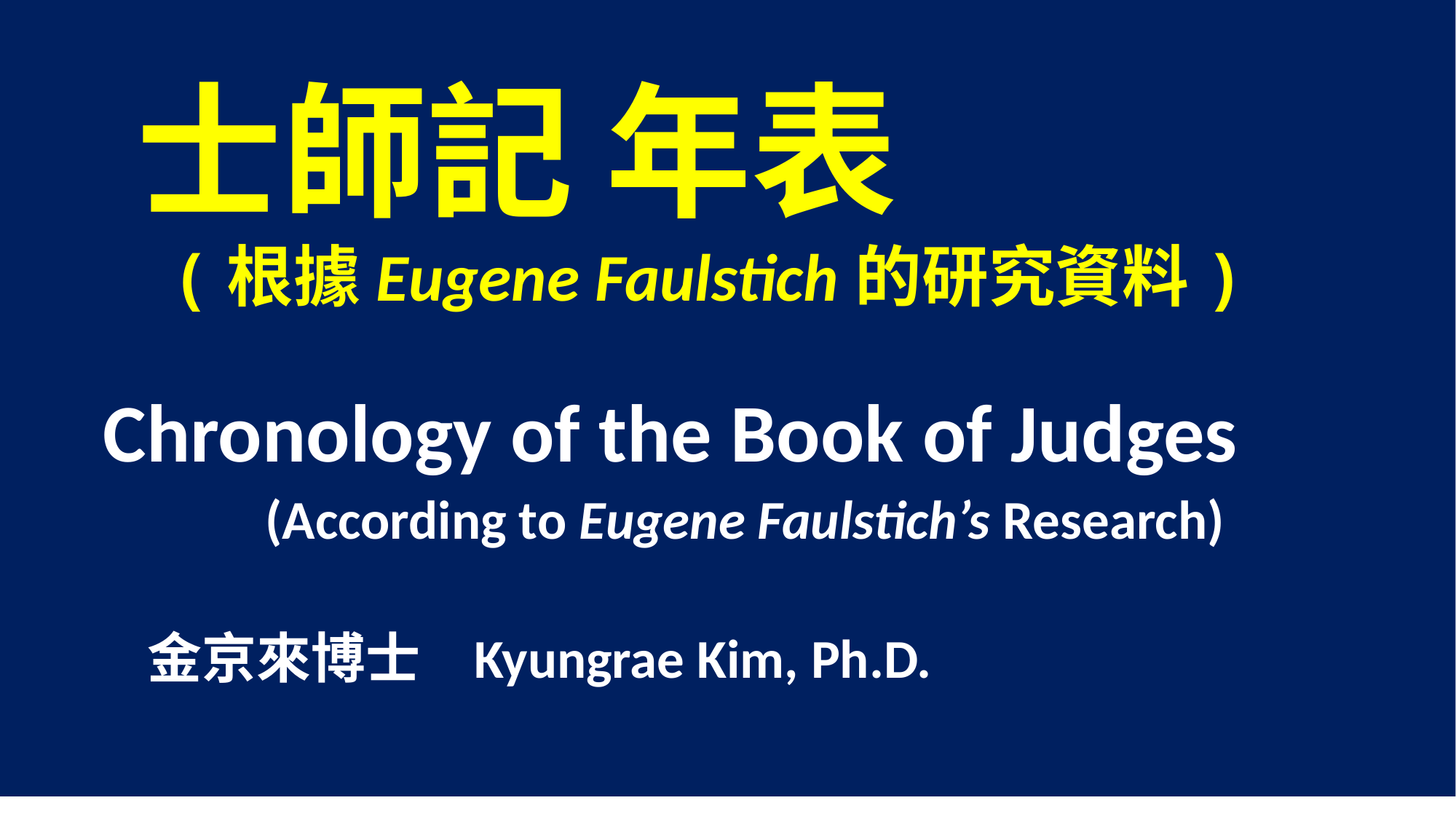

士師記 年表
    (根據Eugene Faulstich的研究資料)

     Chronology of the Book of Judges
       (According to Eugene Faulstich’s Research)

          金京來博士   Kyungrae Kim, Ph.D.